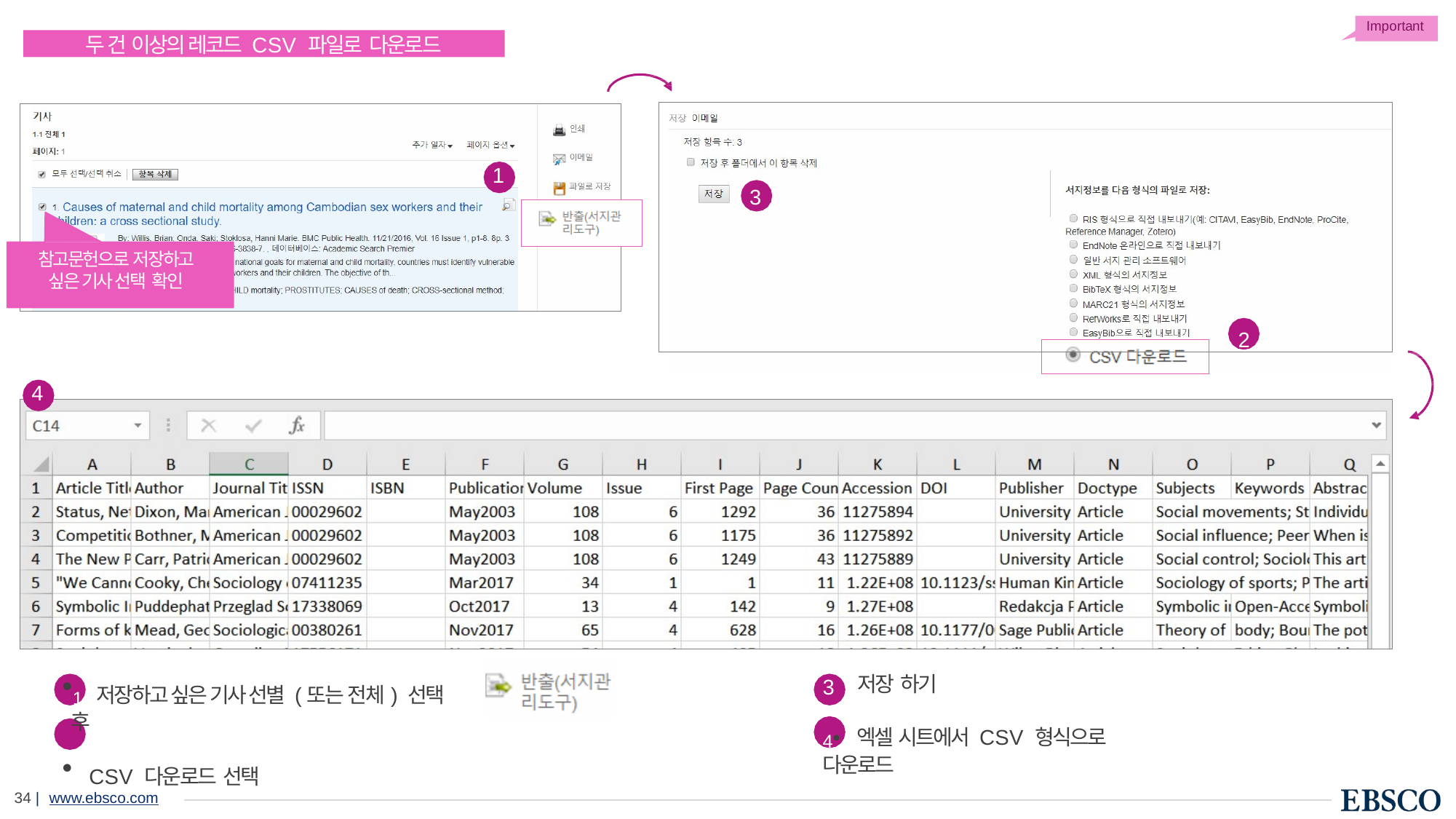

Important

두 건 이상의 레코드 CSV 파일로 다운로드

3

2

1

참고문헌으로 저장하고  싶은 기사 선택 확인

4

저장 하기
1 저장하고 싶은 기사 선별 (또는 전체) 선택  후
2 CSV 다운로드 선택
3

4•	엑셀 시트에서 CSV 형식으로 다운로드

34 | www.ebsco.com